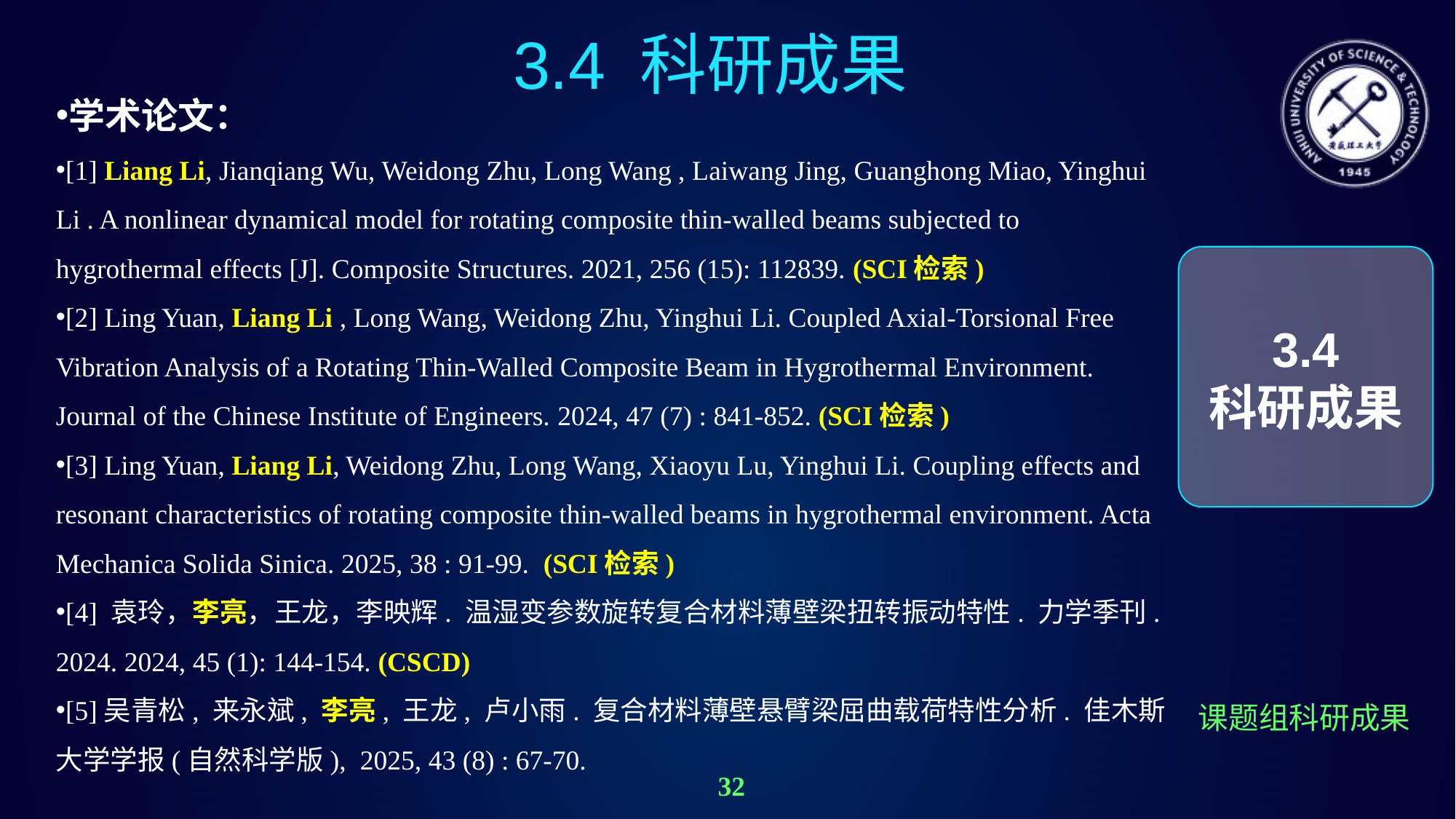

3.4 科研成果

学术论文：
[1] Liang Li, Jianqiang Wu, Weidong Zhu, Long Wang , Laiwang Jing, Guanghong Miao, Yinghui Li . A nonlinear dynamical model for rotating composite thin-walled beams subjected to hygrothermal effects [J]. Composite Structures. 2021, 256 (15): 112839. (SCI检索)
[2] Ling Yuan, Liang Li , Long Wang, Weidong Zhu, Yinghui Li. Coupled Axial-Torsional Free Vibration Analysis of a Rotating Thin-Walled Composite Beam in Hygrothermal Environment. Journal of the Chinese Institute of Engineers. 2024, 47 (7) : 841-852. (SCI检索)
[3] Ling Yuan, Liang Li, Weidong Zhu, Long Wang, Xiaoyu Lu, Yinghui Li. Coupling effects and resonant characteristics of rotating composite thin-walled beams in hygrothermal environment. Acta Mechanica Solida Sinica. 2025, 38 : 91-99.  (SCI检索)
[4] 袁玲，李亮，王龙，李映辉. 温湿变参数旋转复合材料薄壁梁扭转振动特性. 力学季刊. 2024. 2024, 45 (1): 144-154. (CSCD)
[5]吴青松, 来永斌, 李亮, 王龙, 卢小雨. 复合材料薄壁悬臂梁屈曲载荷特性分析. 佳木斯大学学报(自然科学版),  2025, 43 (8) : 67-70.
3.4
科研成果

课题组科研成果
32